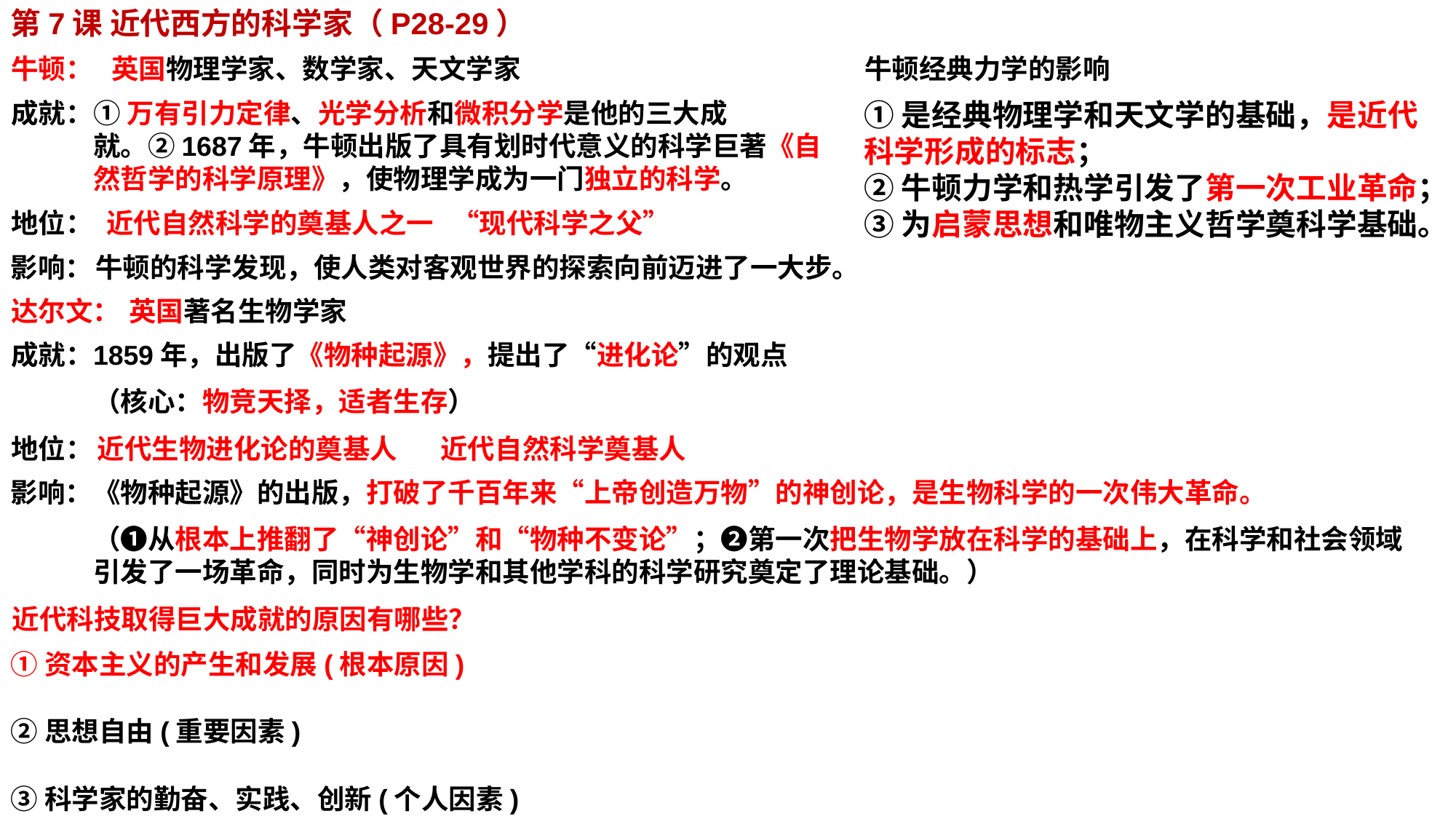

第7课 近代西方的科学家（P28-29）
牛顿：
英国物理学家、数学家、天文学家
牛顿经典力学的影响
成就：
①万有引力定律、光学分析和微积分学是他的三大成就。②1687年，牛顿出版了具有划时代意义的科学巨著《自然哲学的科学原理》，使物理学成为一门独立的科学。
①是经典物理学和天文学的基础，是近代科学形成的标志；
②牛顿力学和热学引发了第一次工业革命；
③为启蒙思想和唯物主义哲学奠科学基础。
地位：
近代自然科学的奠基人之一   “现代科学之父”
影响：
牛顿的科学发现，使人类对客观世界的探索向前迈进了一大步。
达尔文：
英国著名生物学家
成就：
1859年，出版了《物种起源》，提出了“进化论”的观点
（核心：物竞天择，适者生存）
地位：
近代生物进化论的奠基人       近代自然科学奠基人
影响：
《物种起源》的出版，打破了千百年来“上帝创造万物”的神创论，是生物科学的一次伟大革命。
（❶从根本上推翻了“神创论”和“物种不变论”；❷第一次把生物学放在科学的基础上，在科学和社会领域引发了一场革命，同时为生物学和其他学科的科学研究奠定了理论基础。）
近代科技取得巨大成就的原因有哪些？
①资本主义的产生和发展(根本原因)

②思想自由(重要因素)

③科学家的勤奋、实践、创新(个人因素)